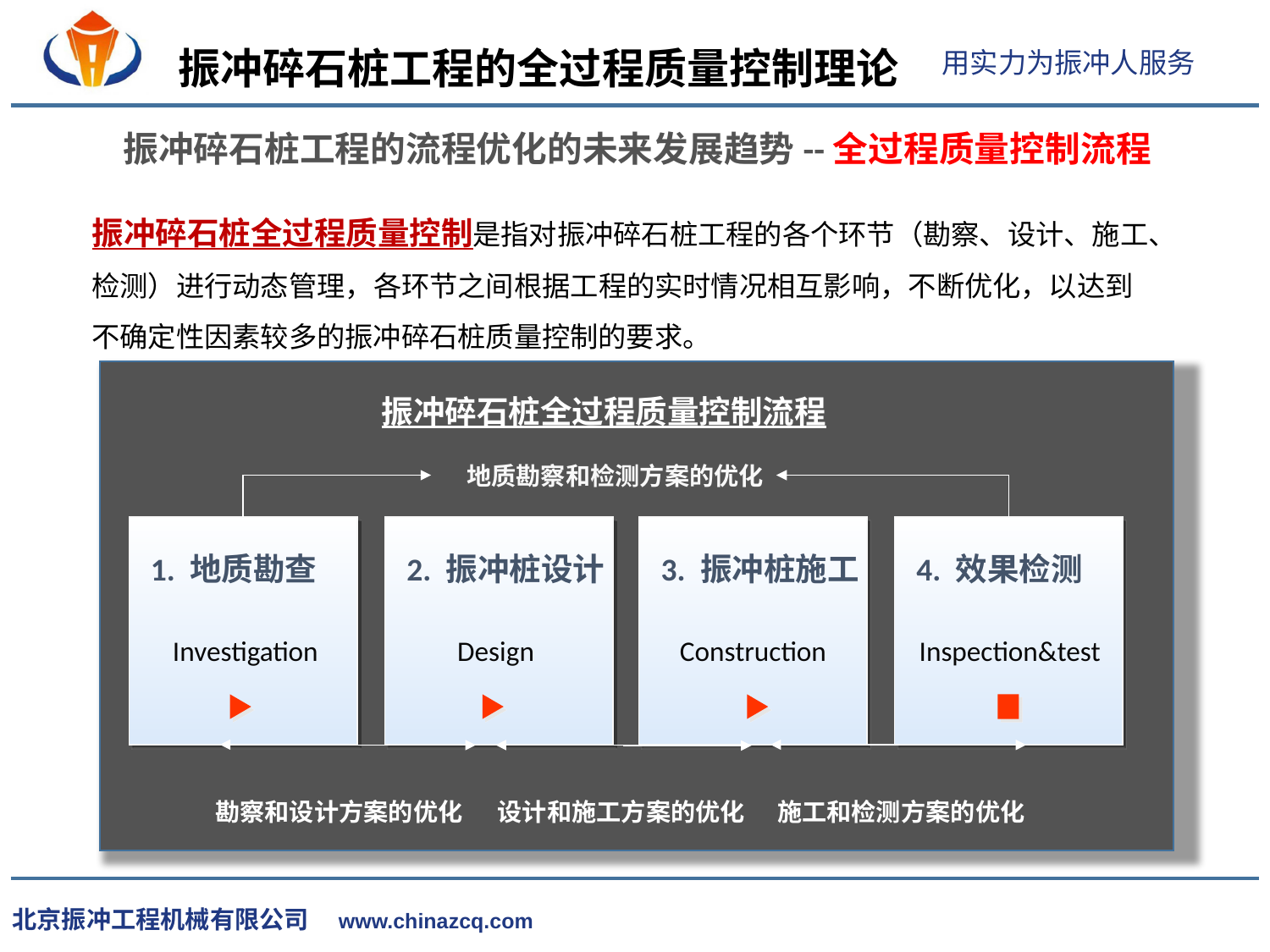

振冲碎石桩工程的全过程质量控制理论
振冲碎石桩工程的流程优化的未来发展趋势--全过程质量控制流程
振冲碎石桩全过程质量控制是指对振冲碎石桩工程的各个环节（勘察、设计、施工、检测）进行动态管理，各环节之间根据工程的实时情况相互影响，不断优化，以达到不确定性因素较多的振冲碎石桩质量控制的要求。

振冲碎石桩全过程质量控制流程
   地质勘察和检测方案的优化

1. 地质勘查
2. 振冲桩设计
3. 振冲桩施工
4. 效果检测
Investigation
Design
Construction
Inspection&test

勘察和设计方案的优化
设计和施工方案的优化
施工和检测方案的优化